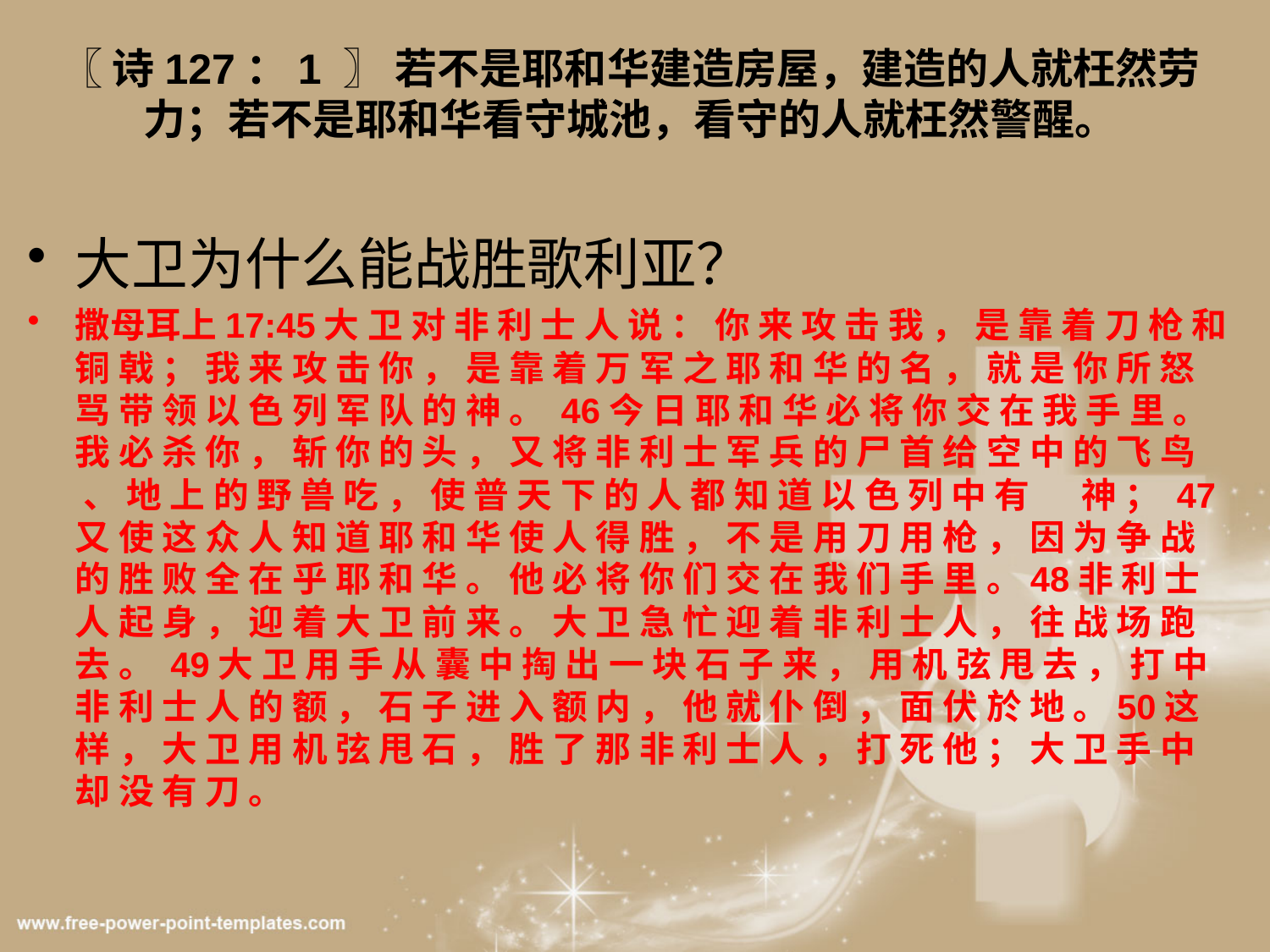

# 〖 诗127：1 〗 若不是耶和华建造房屋，建造的人就枉然劳力；若不是耶和华看守城池，看守的人就枉然警醒。
大卫为什么能战胜歌利亚？
撒母耳上17:45大 卫 对 非 利 士 人 说 ： 你 来 攻 击 我 ， 是 靠 着 刀 枪 和 铜 戟 ； 我 来 攻 击 你 ， 是 靠 着 万 军 之 耶 和 华 的 名 ， 就 是 你 所 怒 骂 带 领 以 色 列 军 队 的 神 。 46今 日 耶 和 华 必 将 你 交 在 我 手 里 。 我 必 杀 你 ， 斩 你 的 头 ， 又 将 非 利 士 军 兵 的 尸 首 给 空 中 的 飞 鸟 、 地 上 的 野 兽 吃 ， 使 普 天 下 的 人 都 知 道 以 色 列 中 有 　 神 ； 47又 使 这 众 人 知 道 耶 和 华 使 人 得 胜 ， 不 是 用 刀 用 枪 ， 因 为 争 战 的 胜 败 全 在 乎 耶 和 华 。 他 必 将 你 们 交 在 我 们 手 里 。48非 利 士 人 起 身 ， 迎 着 大 卫 前 来 。 大 卫 急 忙 迎 着 非 利 士 人 ， 往 战 场 跑 去 。 49大 卫 用 手 从 囊 中 掏 出 一 块 石 子 来 ， 用 机 弦 甩 去 ， 打 中 非 利 士 人 的 额 ， 石 子 进 入 额 内 ， 他 就 仆 倒 ， 面 伏 於 地 。50这 样 ， 大 卫 用 机 弦 甩 石 ， 胜 了 那 非 利 士 人 ， 打 死 他 ； 大 卫 手 中 却 没 有 刀 。